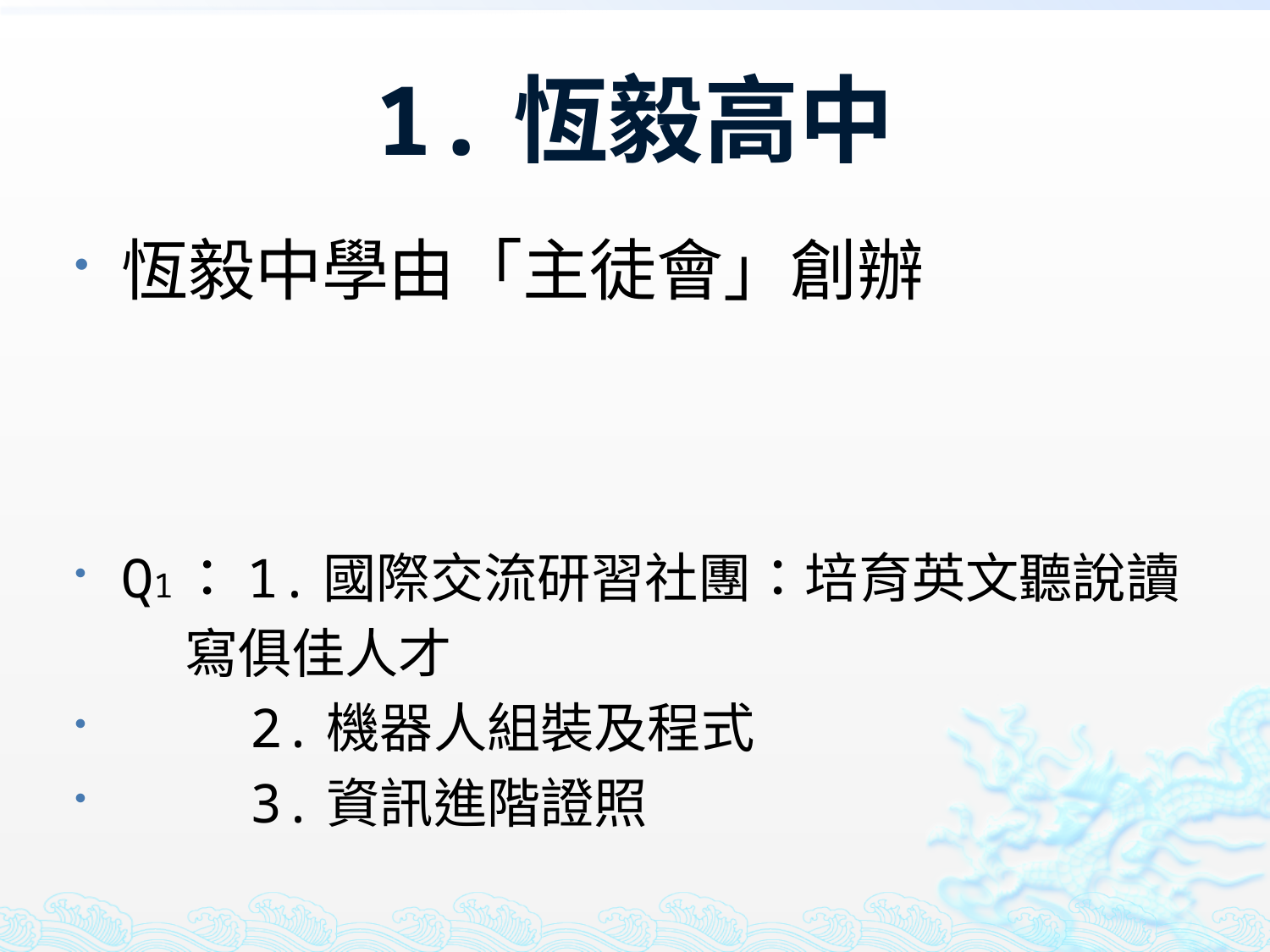

# 1.恆毅高中
恆毅中學由「主徒會」創辦

Q1：1.國際交流研習社團：培育英文聽說讀
        寫俱佳人才
    2.機器人組裝及程式
    3.資訊進階證照